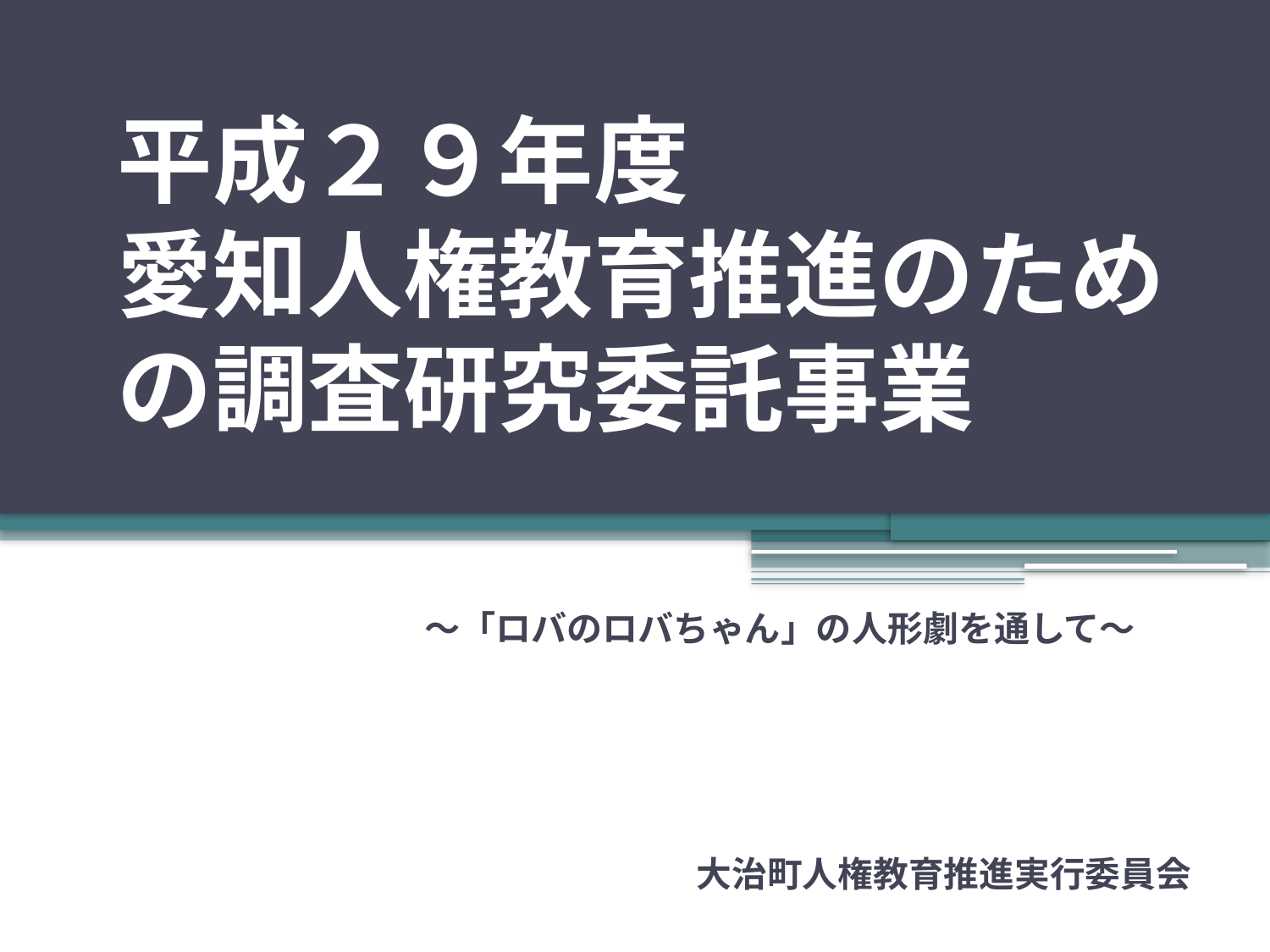

# 平成２９年度 愛知人権教育推進のための調査研究委託事業
～「ロバのロバちゃん」の人形劇を通して～
大治町人権教育推進実行委員会